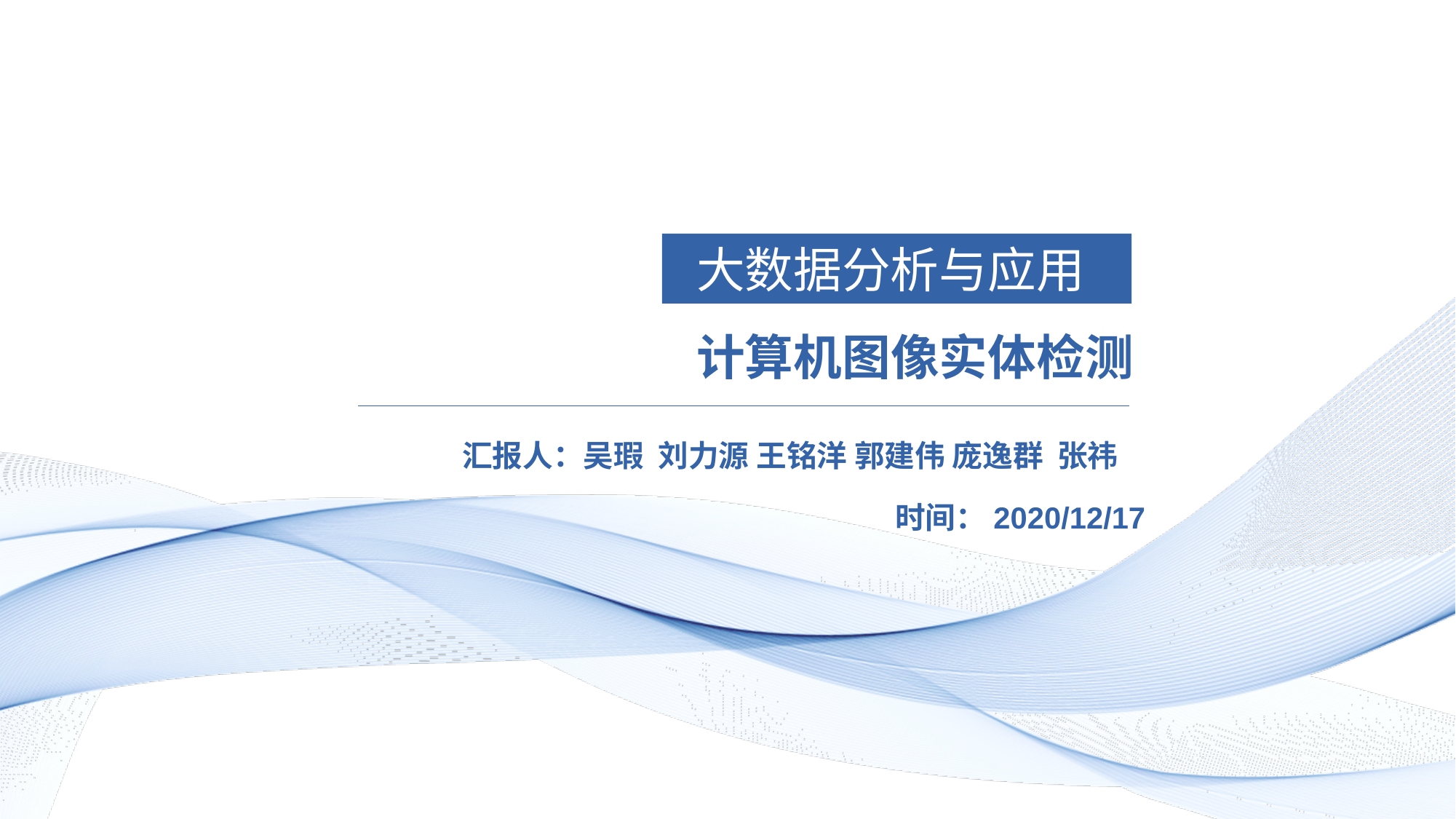

大数据分析与应用
计算机图像实体检测
汇报人：吴瑕  刘力源 王铭洋 郭建伟 庞逸群  张祎
时间：2020/12/17